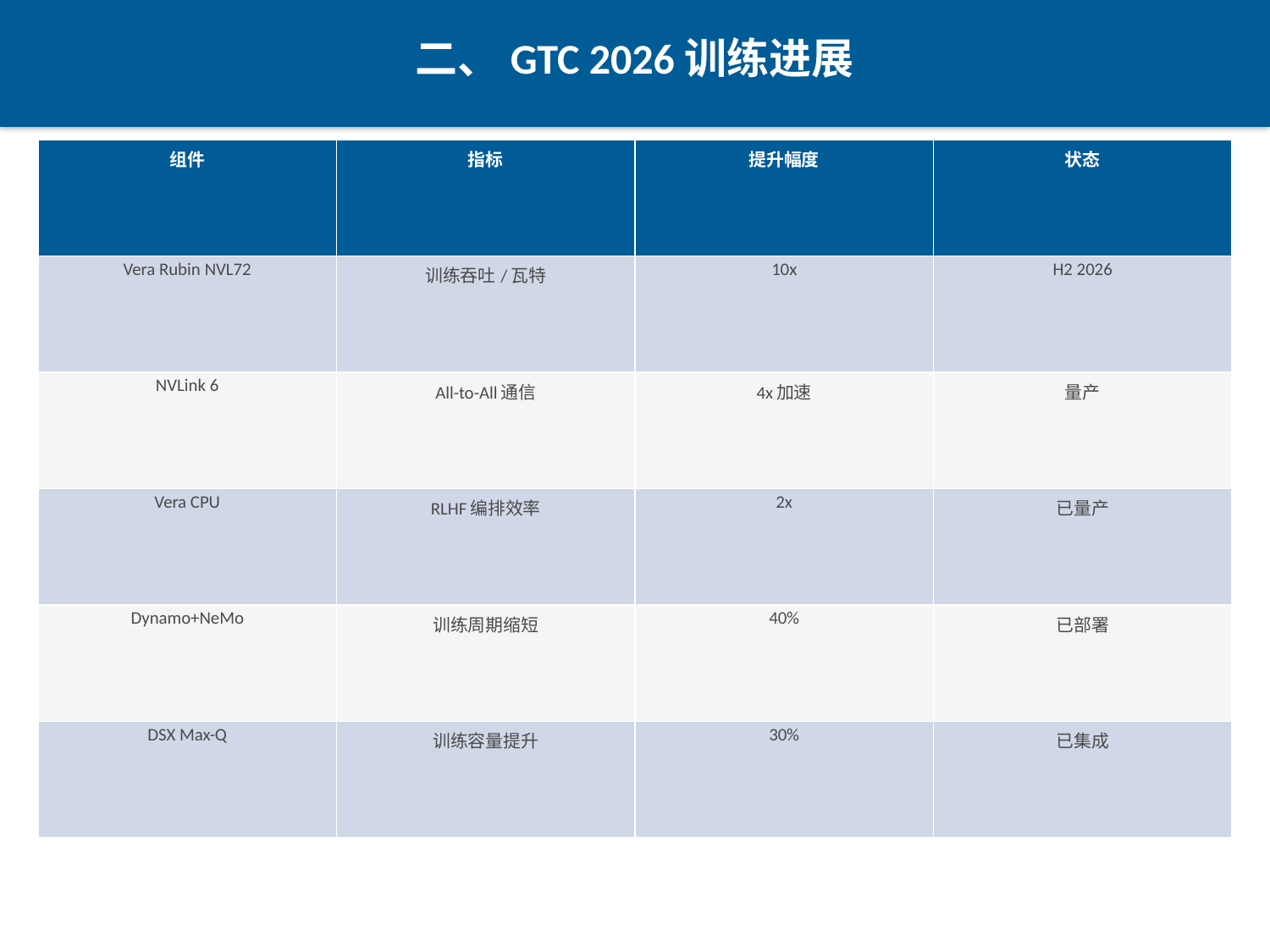

二、GTC 2026训练进展
| 组件 | 指标 | 提升幅度 | 状态 |
| --- | --- | --- | --- |
| Vera Rubin NVL72 | 训练吞吐/瓦特 | 10x | H2 2026 |
| NVLink 6 | All-to-All通信 | 4x加速 | 量产 |
| Vera CPU | RLHF编排效率 | 2x | 已量产 |
| Dynamo+NeMo | 训练周期缩短 | 40% | 已部署 |
| DSX Max-Q | 训练容量提升 | 30% | 已集成 |